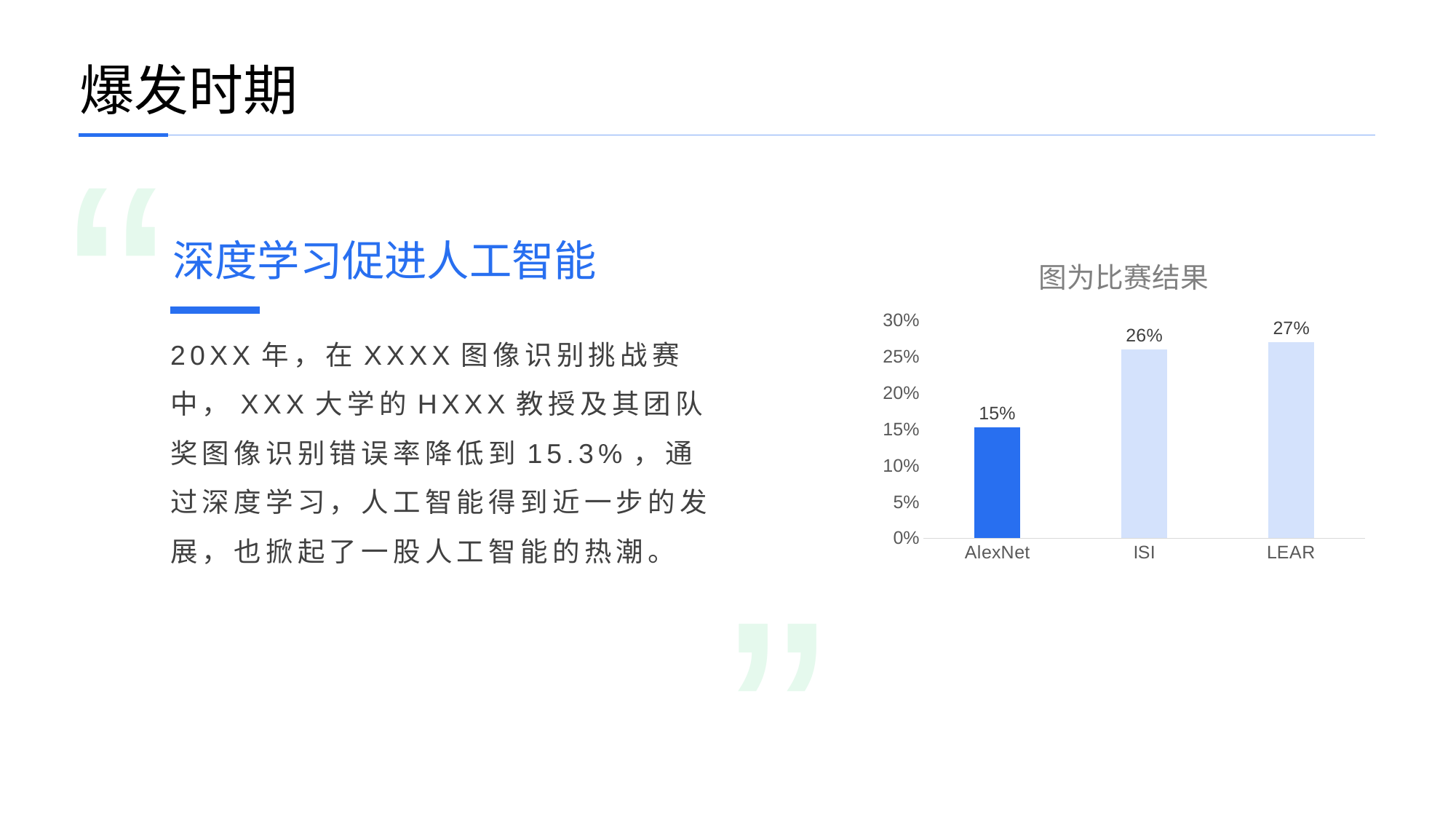

爆发时期
“
深度学习促进人工智能

### Chart: 图为比赛结果

| Category | 系列 1 |
|---|---|
| AlexNet | 0.153 |
| ISI | 0.26 |
| LEAR | 0.27 |
20XX年，在XXXX图像识别挑战赛中，XXX大学的HXXX教授及其团队奖图像识别错误率降低到15.3%，通过深度学习，人工智能得到近一步的发展，也掀起了一股人工智能的热潮。
”